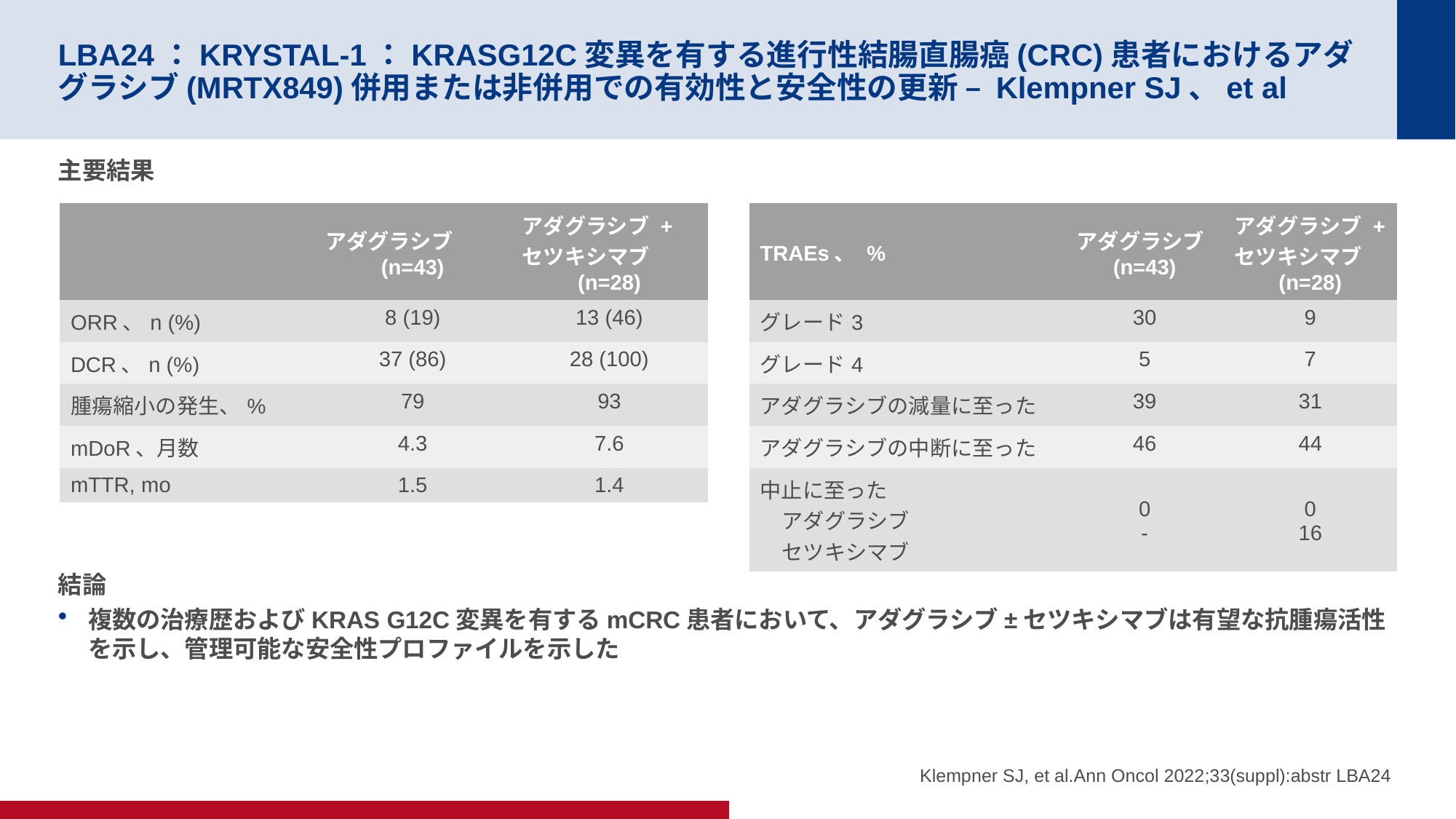

# LBA24：KRYSTAL-1：KRASG12C変異を有する進行性結腸直腸癌(CRC)患者におけるアダグラシブ(MRTX849)併用または非併用での有効性と安全性の更新 – Klempner SJ、et al
主要結果
結論
複数の治療歴およびKRAS G12C変異を有するmCRC患者において、アダグラシブ±セツキシマブは有望な抗腫瘍活性を示し、管理可能な安全性プロファイルを示した
|  | アダグラシブ (n=43) | アダグラシブ + セツキシマブ (n=28) |
| --- | --- | --- |
| ORR、n (%) | 8 (19) | 13 (46) |
| DCR、n (%) | 37 (86) | 28 (100) |
| 腫瘍縮小の発生、% | 79 | 93 |
| mDoR、月数 | 4.3 | 7.6 |
| mTTR, mo | 1.5 | 1.4 |
| TRAEs、 % | アダグラシブ (n=43) | アダグラシブ + セツキシマブ (n=28) |
| --- | --- | --- |
| グレード3 | 30 | 9 |
| グレード4 | 5 | 7 |
| アダグラシブの減量に至った | 39 | 31 |
| アダグラシブの中断に至った | 46 | 44 |
| 中止に至った アダグラシブ セツキシマブ | 0 - | 0 16 |
Klempner SJ, et al.Ann Oncol 2022;33(suppl):abstr LBA24